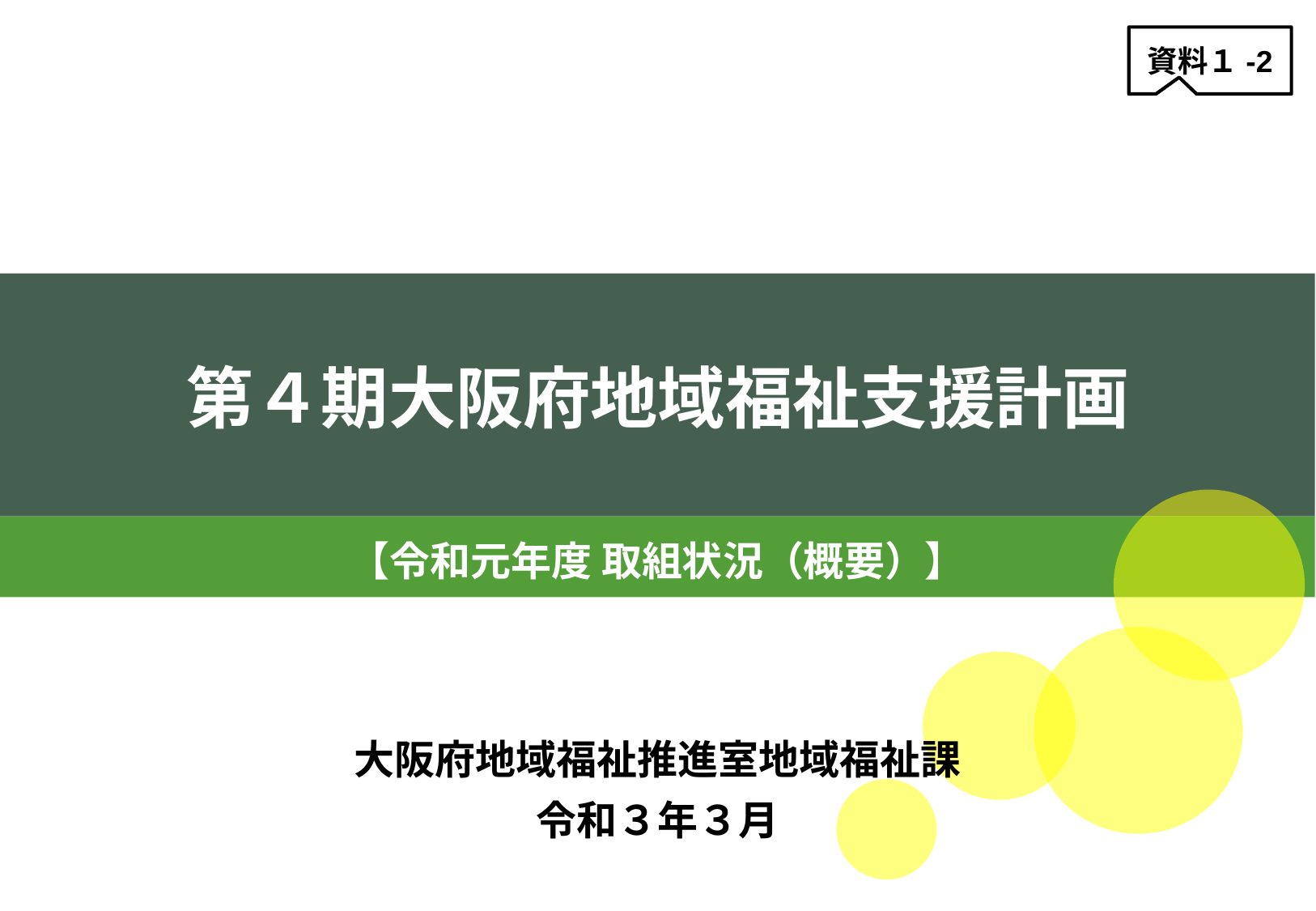

資料１-2
# 第４期大阪府地域福祉支援計画

【令和元年度 取組状況（概要）】

大阪府地域福祉推進室地域福祉課
令和３年３月